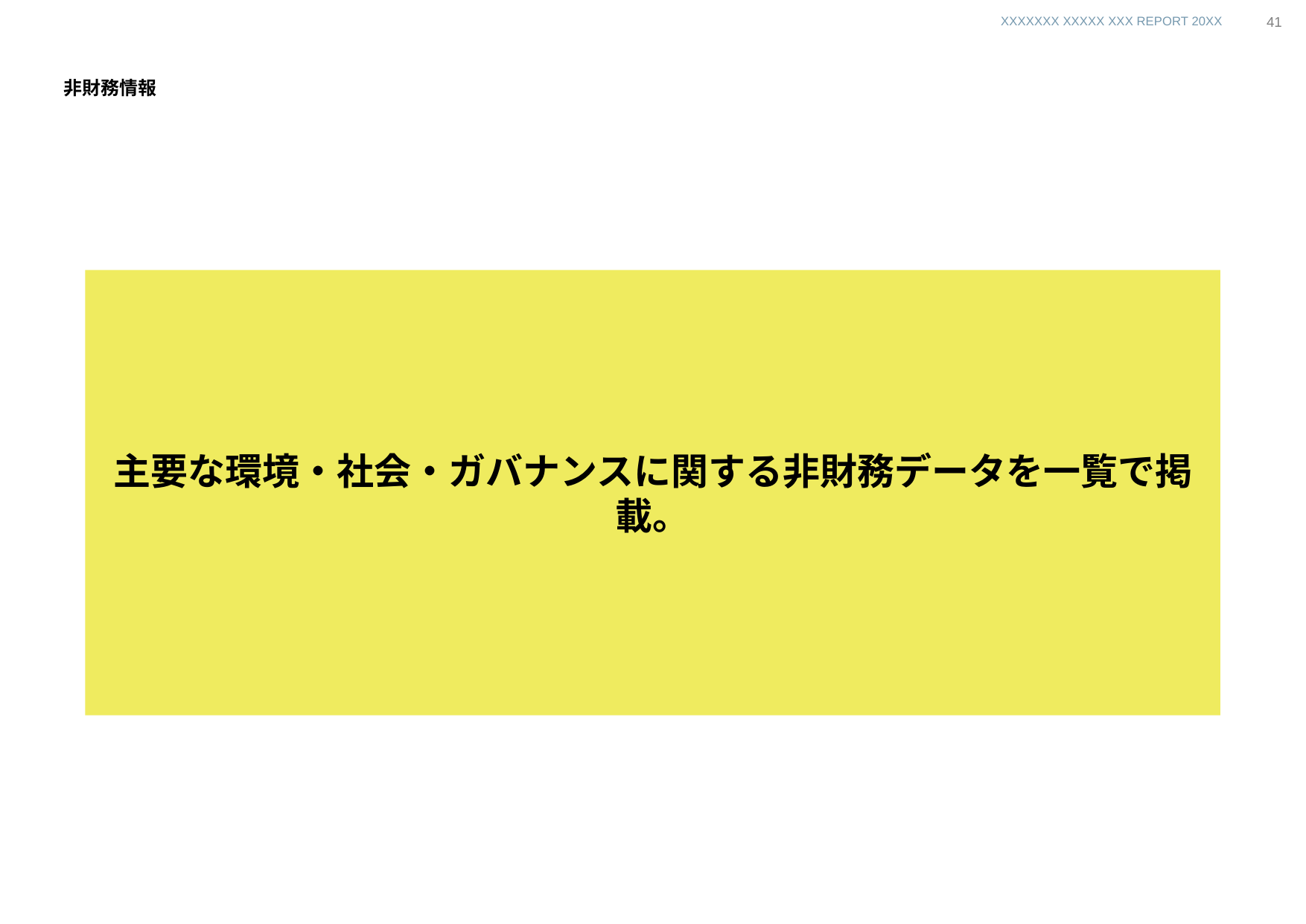

HP
サステナビリティレポート/ESGレポート
有価証券報告書
41
非財務情報
主要な環境・社会・ガバナンスに関する非財務データを一覧で掲載。